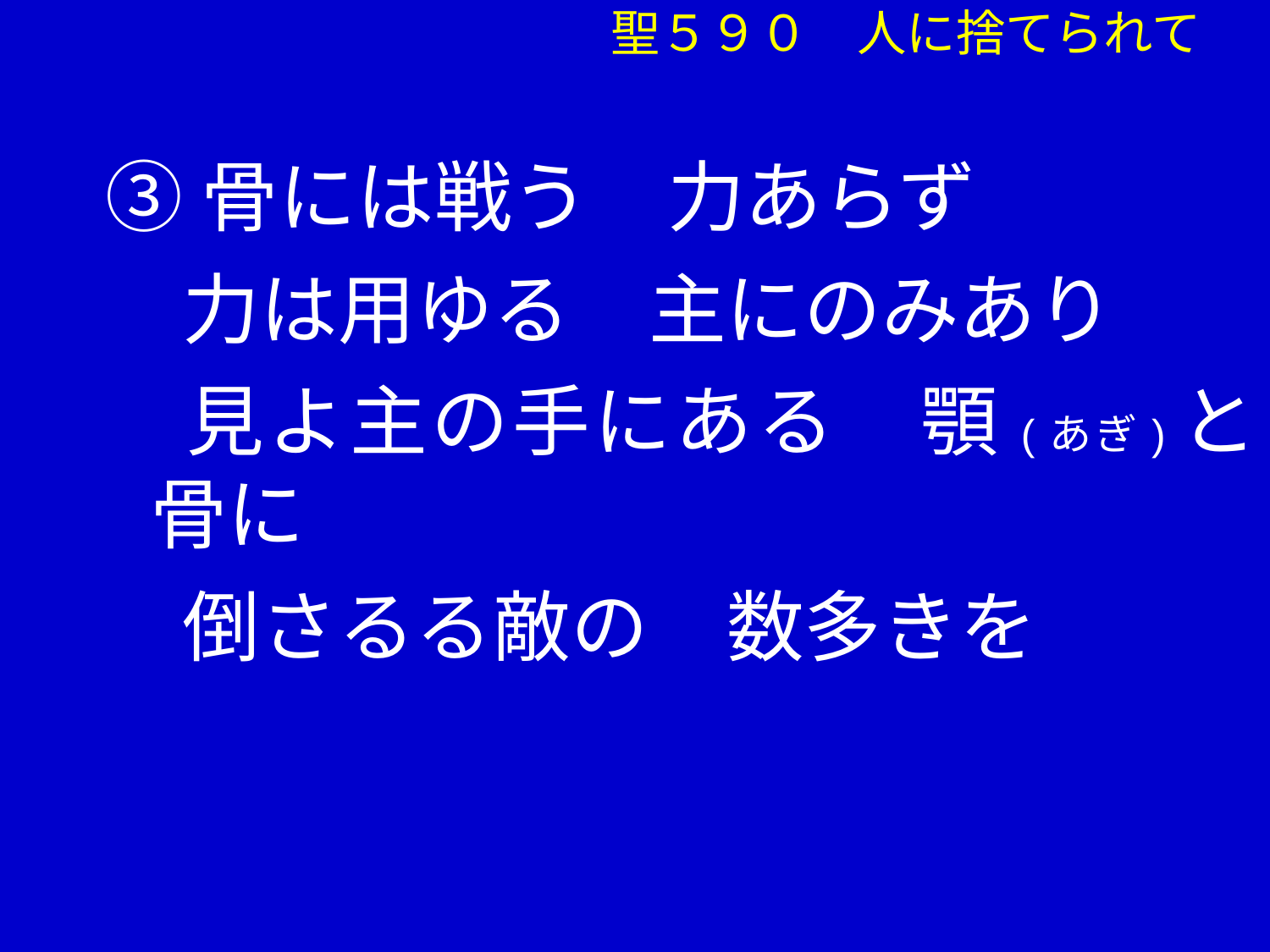

聖５９０　人に捨てられて
③骨には戦う　力あらず
　力は用ゆる　主にのみあり
　見よ主の手にある　顎(あぎ)と骨に
　倒さるる敵の　数多きを